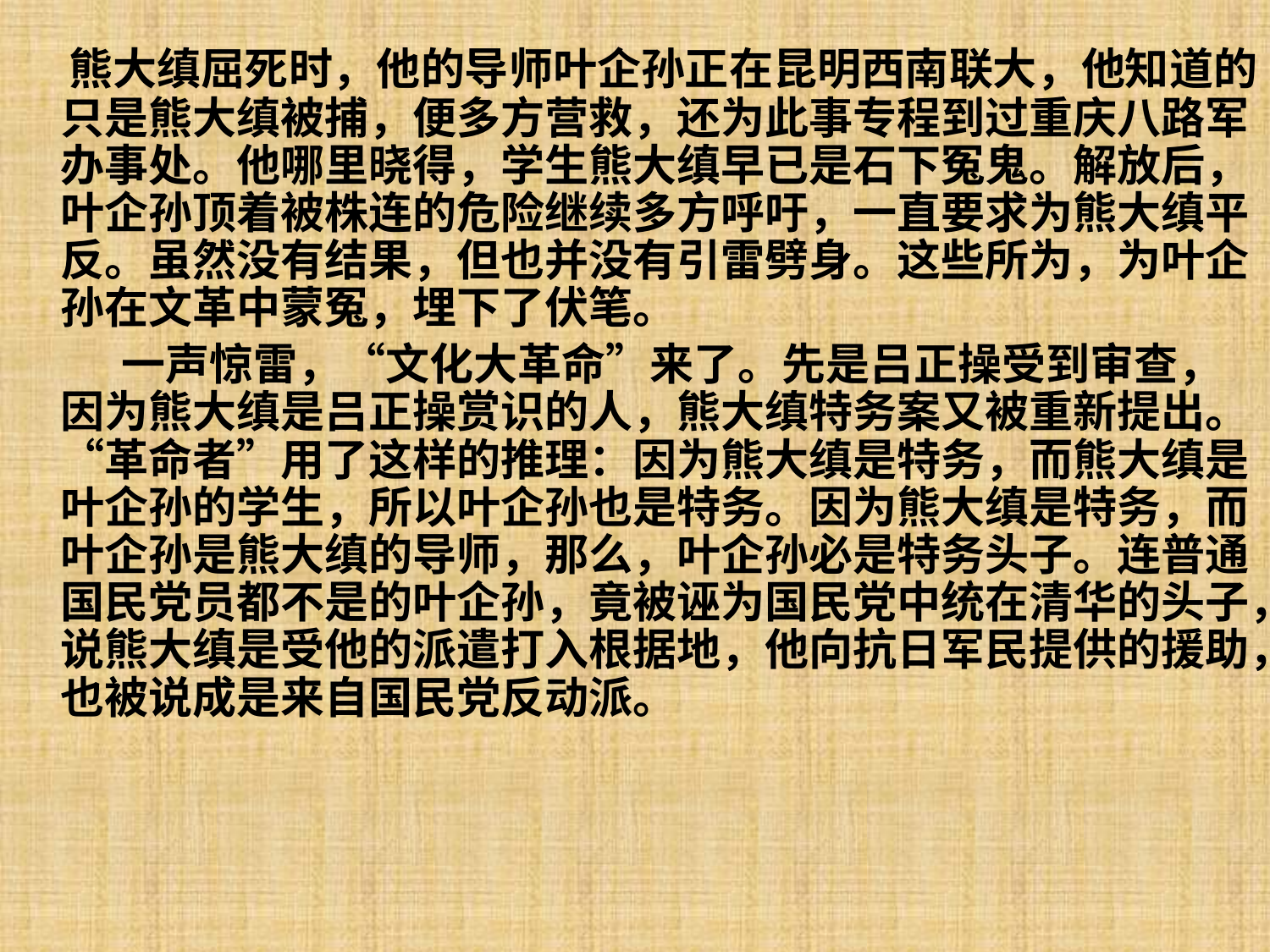

熊大缜屈死时，他的导师叶企孙正在昆明西南联大，他知道的只是熊大缜被捕，便多方营救，还为此事专程到过重庆八路军办事处。他哪里晓得，学生熊大缜早已是石下冤鬼。解放后，叶企孙顶着被株连的危险继续多方呼吁，一直要求为熊大缜平反。虽然没有结果，但也并没有引雷劈身。这些所为，为叶企孙在文革中蒙冤，埋下了伏笔。
 　　一声惊雷，“文化大革命”来了。先是吕正操受到审查，因为熊大缜是吕正操赏识的人，熊大缜特务案又被重新提出。“革命者”用了这样的推理：因为熊大缜是特务，而熊大缜是叶企孙的学生，所以叶企孙也是特务。因为熊大缜是特务，而叶企孙是熊大缜的导师，那么，叶企孙必是特务头子。连普通国民党员都不是的叶企孙，竟被诬为国民党中统在清华的头子，说熊大缜是受他的派遣打入根据地，他向抗日军民提供的援助，也被说成是来自国民党反动派。